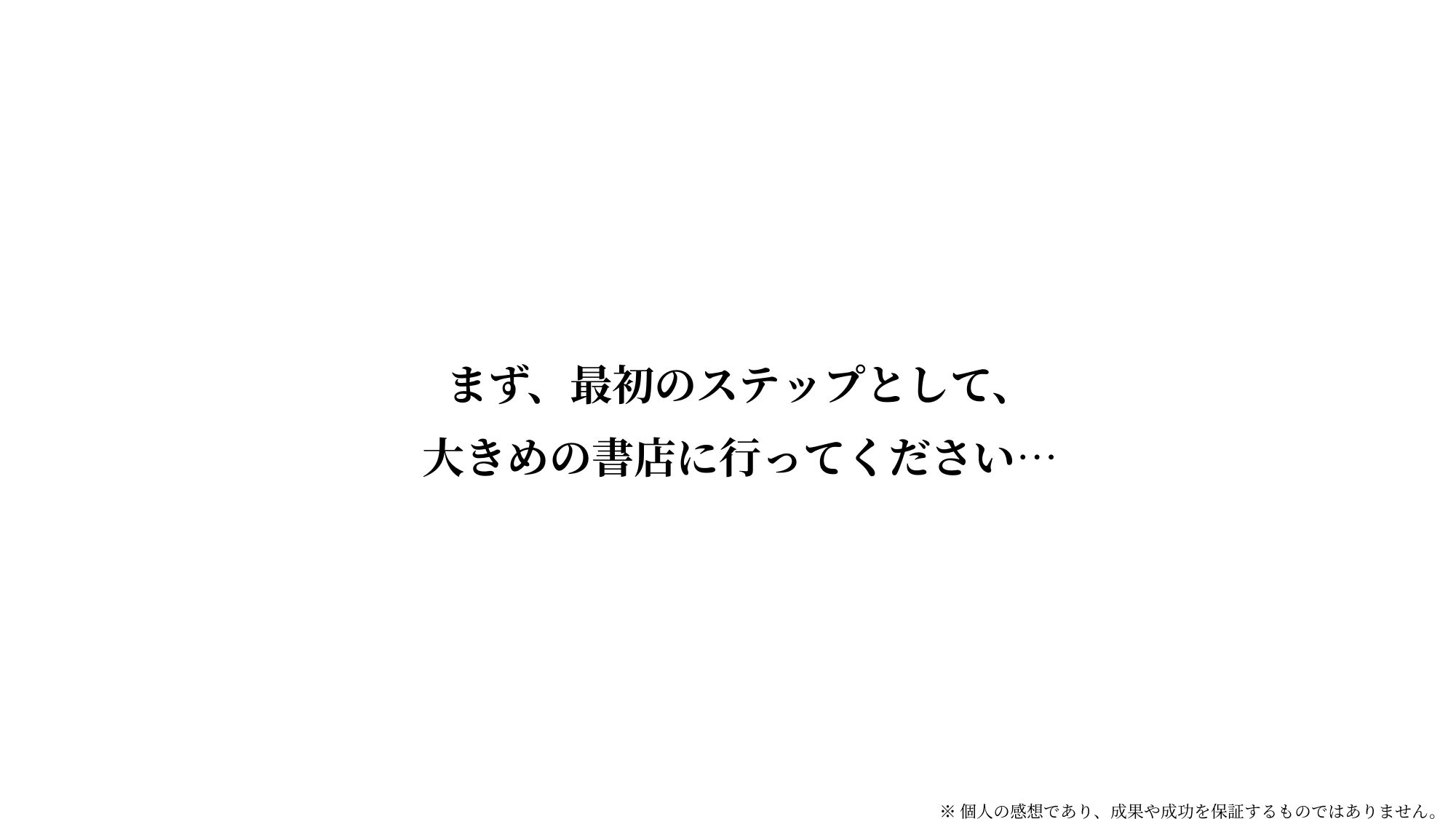

まず、最初のステップとして、
大きめの書店に行ってください…
※個人の感想であり、成果や成功を保証するものではありません。